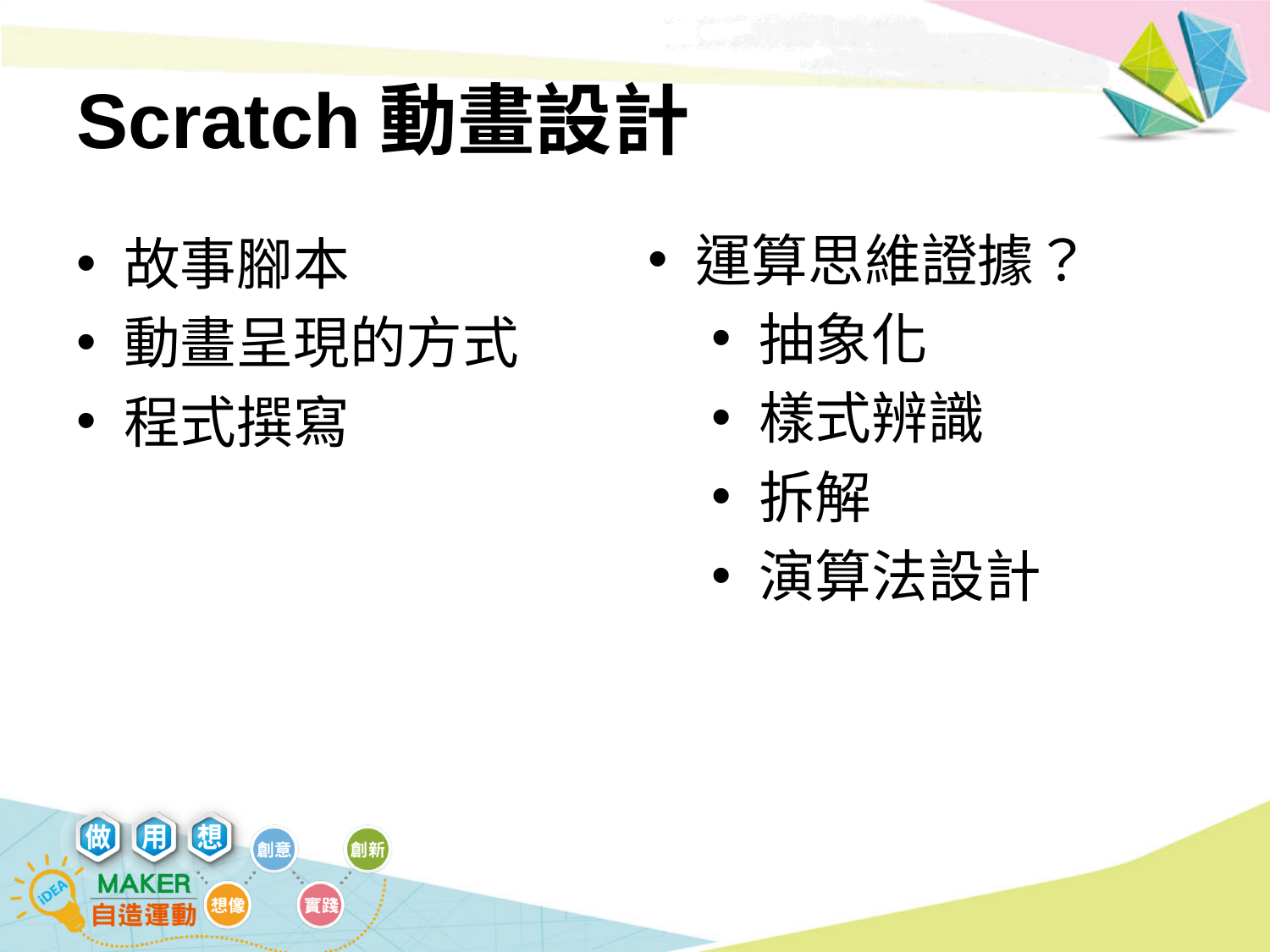

# Scratch動畫設計
運算思維證據？
抽象化
樣式辨識
拆解
演算法設計
故事腳本
動畫呈現的方式
程式撰寫